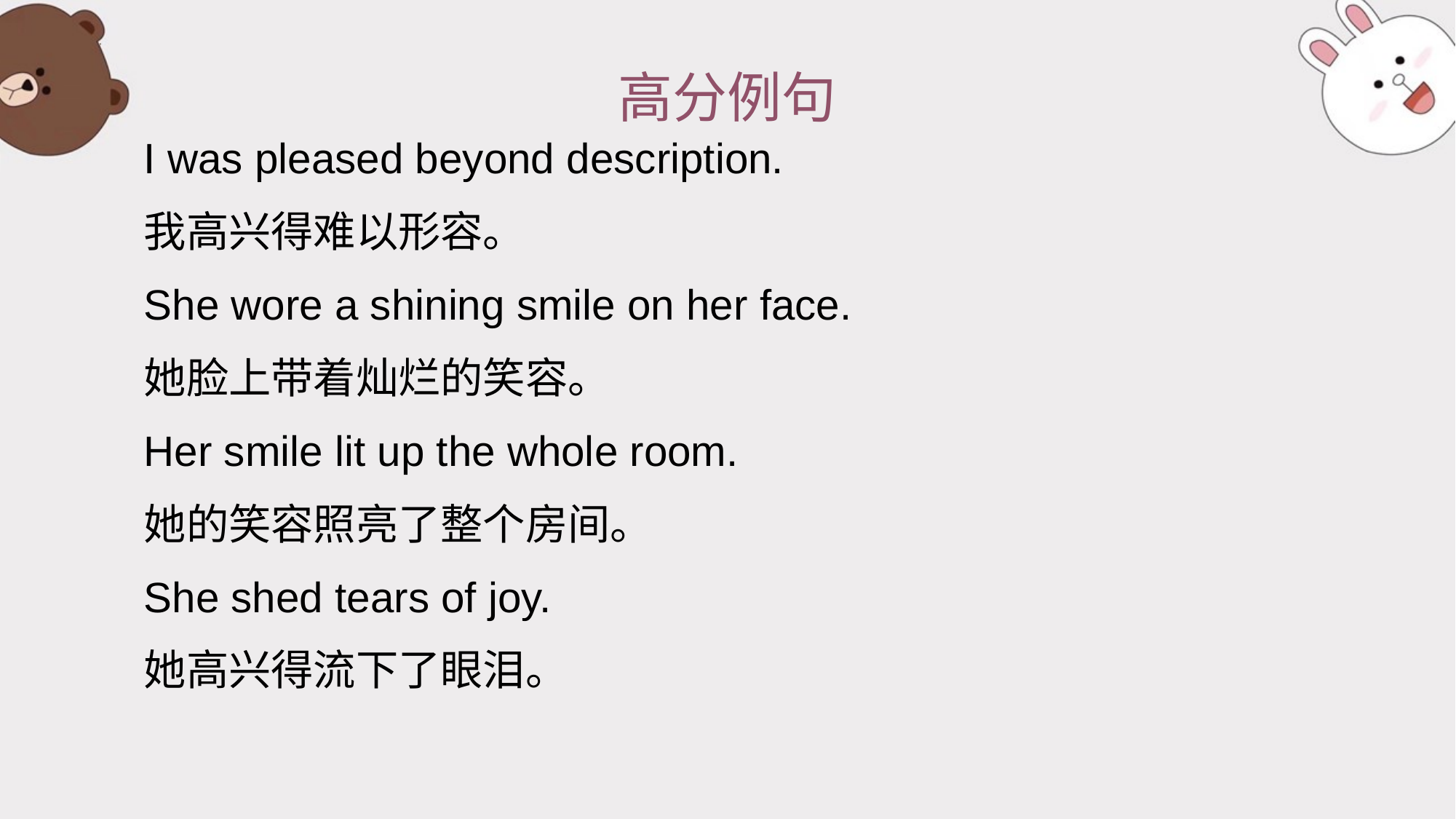

# 高分例句
I was pleased beyond description.
我高兴得难以形容。
She wore a shining smile on her face.
她脸上带着灿烂的笑容。
Her smile lit up the whole room.
她的笑容照亮了整个房间。
She shed tears of joy.
她高兴得流下了眼泪。